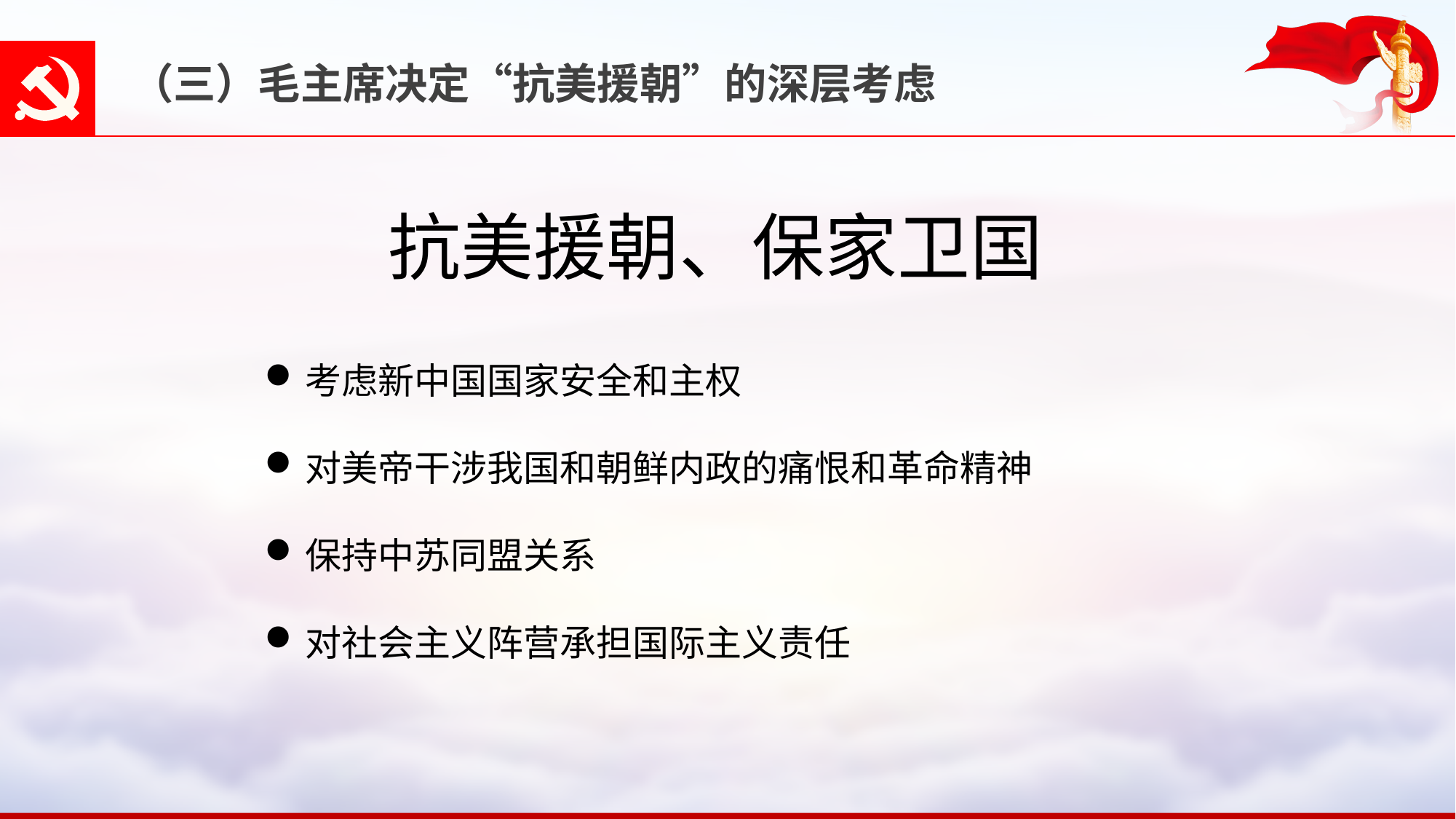

（三）毛主席决定“抗美援朝”的深层考虑
抗美援朝、保家卫国
考虑新中国国家安全和主权

对美帝干涉我国和朝鲜内政的痛恨和革命精神

保持中苏同盟关系

对社会主义阵营承担国际主义责任